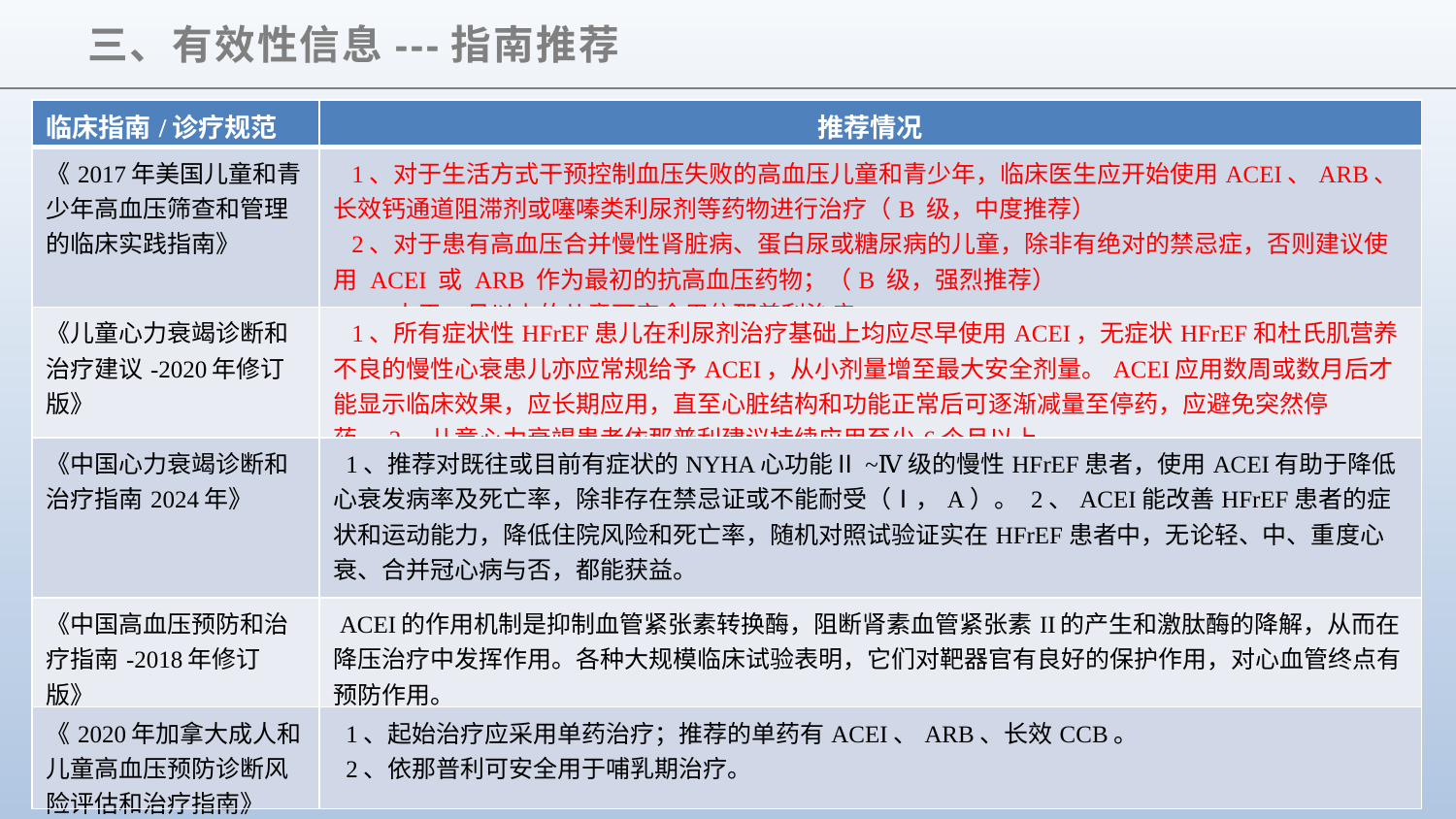

# 三、有效性信息---指南推荐

| 临床指南/诊疗规范 | 推荐情况 |
| --- | --- |
| 《2017年美国儿童和青少年高血压筛查和管理的临床实践指南》 | 1、对于生活方式干预控制血压失败的高血压儿童和青少年，临床医生应开始使用ACEI、ARB、长效钙通道阻滞剂或噻嗪类利尿剂等药物进行治疗（B 级，中度推荐） 2、对于患有高血压合并慢性肾脏病、蛋白尿或糖尿病的儿童，除非有绝对的禁忌症，否则建议使用 ACEI 或 ARB 作为最初的抗高血压药物；（B 级，强烈推荐） 3、大于1月以上的儿童可安全用依那普利治疗。 |
| 《儿童心力衰竭诊断和治疗建议-2020年修订版》 | 1、所有症状性HFrEF患儿在利尿剂治疗基础上均应尽早使用ACEI，无症状HFrEF和杜氏肌营养不良的慢性心衰患儿亦应常规给予ACEI，从小剂量增至最大安全剂量。ACEI应用数周或数月后才能显示临床效果，应长期应用，直至心脏结构和功能正常后可逐渐减量至停药，应避免突然停药。2、儿童心力衰竭患者依那普利建议持续应用至少6个月以上。 |
| 《中国心力衰竭诊断和治疗指南2024年》 | 1、推荐对既往或目前有症状的NYHA心功能Ⅱ~Ⅳ级的慢性HFrEF患者，使用ACEI有助于降低心衰发病率及死亡率，除非存在禁忌证或不能耐受（Ⅰ，A）。 2、ACEI能改善HFrEF患者的症状和运动能力，降低住院风险和死亡率，随机对照试验证实在HFrEF患者中，无论轻、中、重度心衰、合并冠心病与否，都能获益。 |
| 《中国高血压预防和治疗指南-2018年修订版》 | ACEI的作用机制是抑制血管紧张素转换酶，阻断肾素血管紧张素II的产生和激肽酶的降解，从而在降压治疗中发挥作用。各种大规模临床试验表明，它们对靶器官有良好的保护作用，对心血管终点有预防作用。 |
| 《2020年加拿大成人和儿童高血压预防诊断风险评估和治疗指南》 | 1、起始治疗应采用单药治疗；推荐的单药有ACEI、ARB、长效CCB。 2、依那普利可安全用于哺乳期治疗。 |